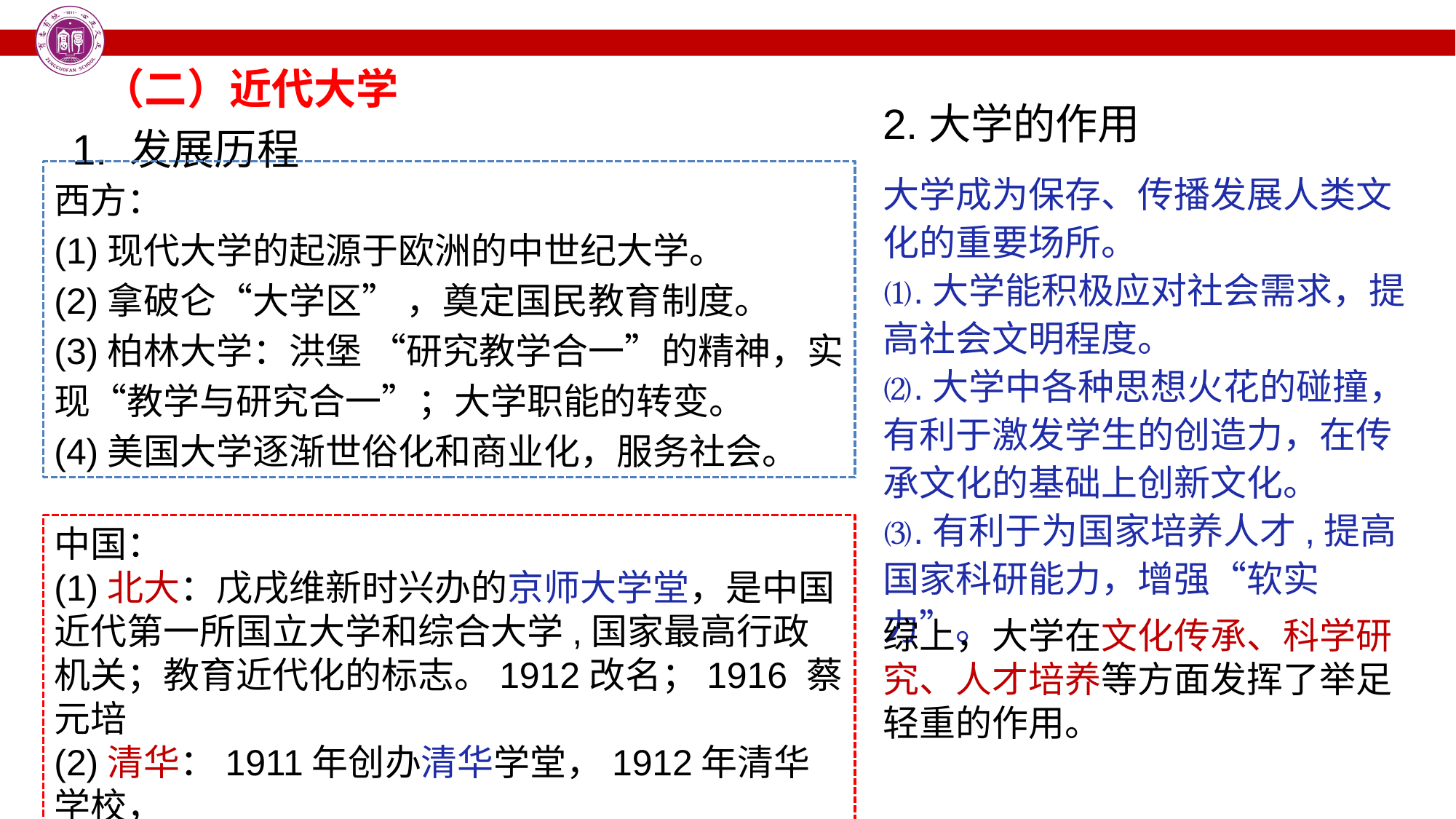

（二）近代大学
2.大学的作用
1. 发展历程
西方：
(1)现代大学的起源于欧洲的中世纪大学。
(2)拿破仑“大学区” ，奠定国民教育制度。
(3)柏林大学：洪堡 “研究教学合一”的精神，实现“教学与研究合一”；大学职能的转变。
(4)美国大学逐渐世俗化和商业化，服务社会。
大学成为保存、传播发展人类文化的重要场所。
⑴.大学能积极应对社会需求，提高社会文明程度。
⑵.大学中各种思想火花的碰撞，有利于激发学生的创造力，在传承文化的基础上创新文化。
⑶.有利于为国家培养人才,提高国家科研能力，增强“软实力”。
中国：
(1)北大：戊戌维新时兴办的京师大学堂，是中国近代第一所国立大学和综合大学,国家最高行政机关；教育近代化的标志。1912改名；1916 蔡元培
(2)清华：1911年创办清华学堂，1912年清华学校，
1928年组建为国立清华大学：全国最高水平的大学
综上，大学在文化传承、科学研究、人才培养等方面发挥了举足轻重的作用。